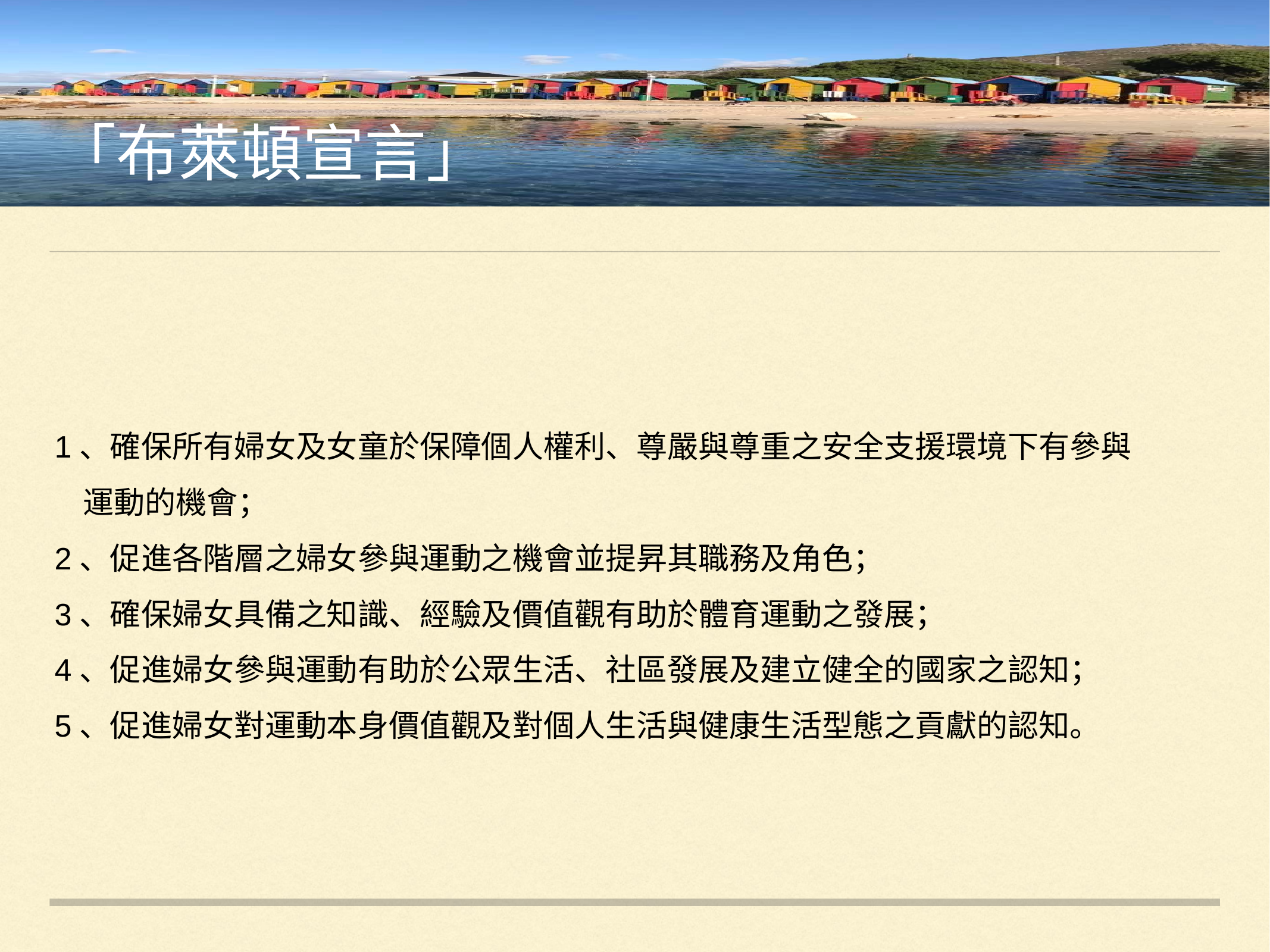

# 「布萊頓宣言」
1、確保所有婦女及女童於保障個人權利、尊嚴與尊重之安全支援環境下有參與
   運動的機會；
2、促進各階層之婦女參與運動之機會並提昇其職務及角色；
3、確保婦女具備之知識、經驗及價值觀有助於體育運動之發展；
4、促進婦女參與運動有助於公眾生活、社區發展及建立健全的國家之認知；
5、促進婦女對運動本身價值觀及對個人生活與健康生活型態之貢獻的認知。